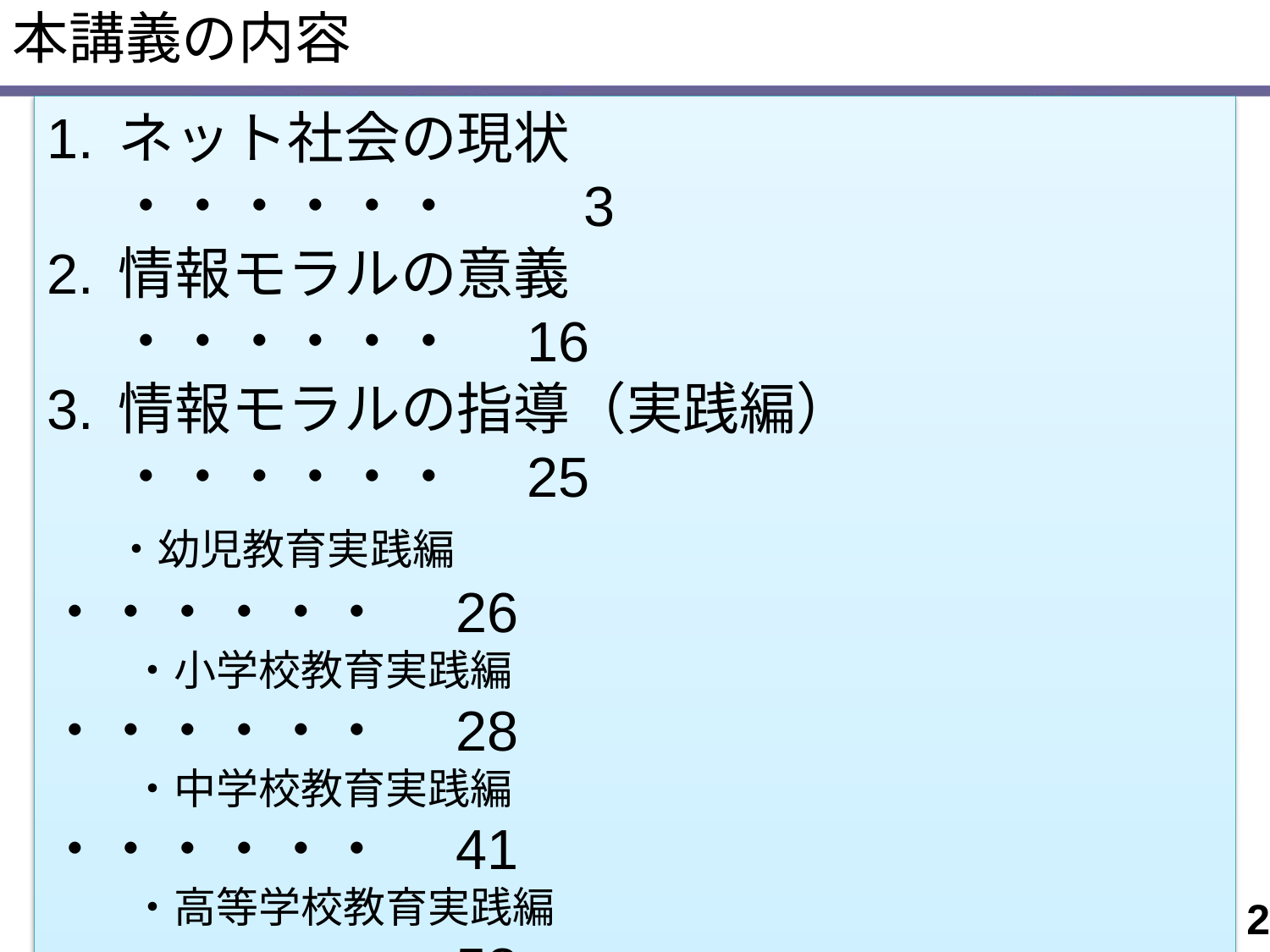

本講義の内容
ネット社会の現状　　　　　　　　	・・・・・・　　3
情報モラルの意義　　　　		・・・・・・　16
情報モラルの指導（実践編）		・・・・・・　25
　 ・幼児教育実践編 				・・・・・・　26
　　・小学校教育実践編				・・・・・・　28
　　・中学校教育実践編   				・・・・・・　41
　　・高等学校教育実践編				・・・・・・　58
4.「ネット社会の歩き方」の活用		・・・・・・　62
5.その他の教材の紹介			・・・・・・　88
6.保護者との関わり				・・・・・・101
7.問題発生時の対応				・・・・・・113
2